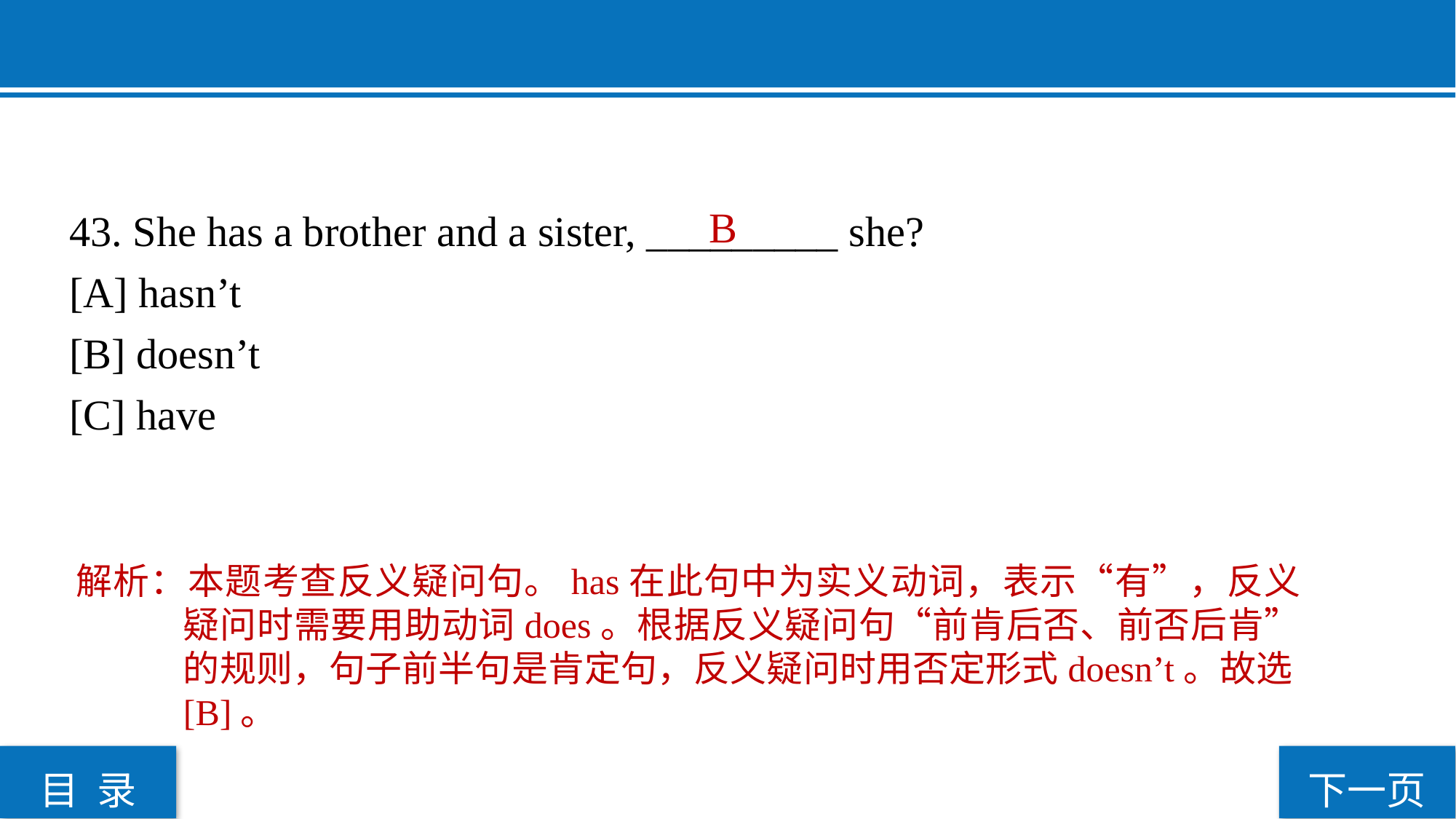

43. She has a brother and a sister, _________ she?
[A] hasn’t
[B] doesn’t
[C] have
 B
解析：本题考查反义疑问句。has在此句中为实义动词，表示“有”，反义疑问时需要用助动词does。根据反义疑问句“前肯后否、前否后肯”的规则，句子前半句是肯定句，反义疑问时用否定形式doesn’t。故选[B]。